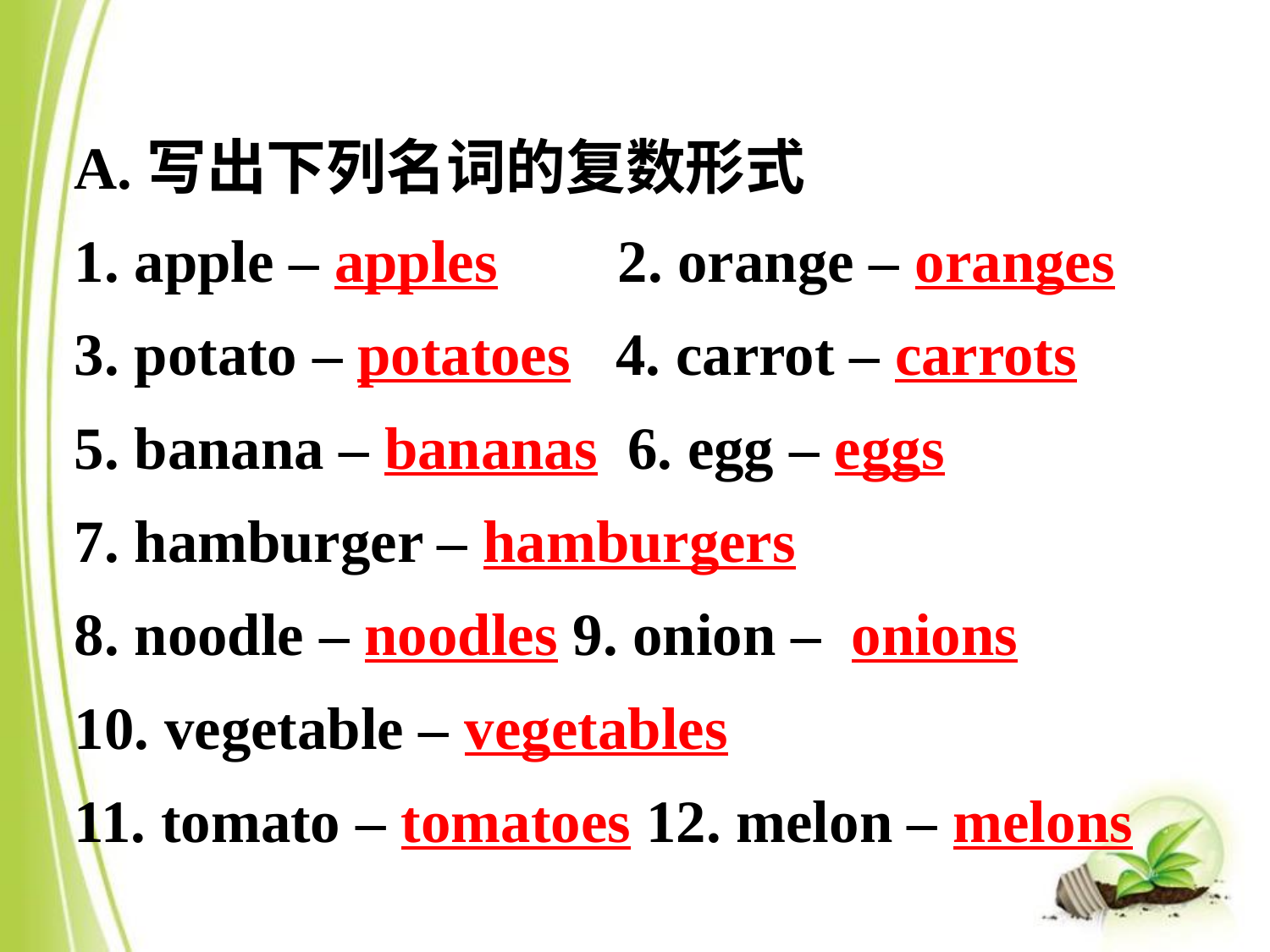

A.写出下列名词的复数形式
1. apple – apples        2. orange – oranges
3. potato – potatoes   4. carrot – carrots
5. banana – bananas  6. egg – eggs
7. hamburger – hamburgers
8. noodle – noodles 9. onion –  onions
10. vegetable – vegetables
11. tomato – tomatoes 12. melon – melons